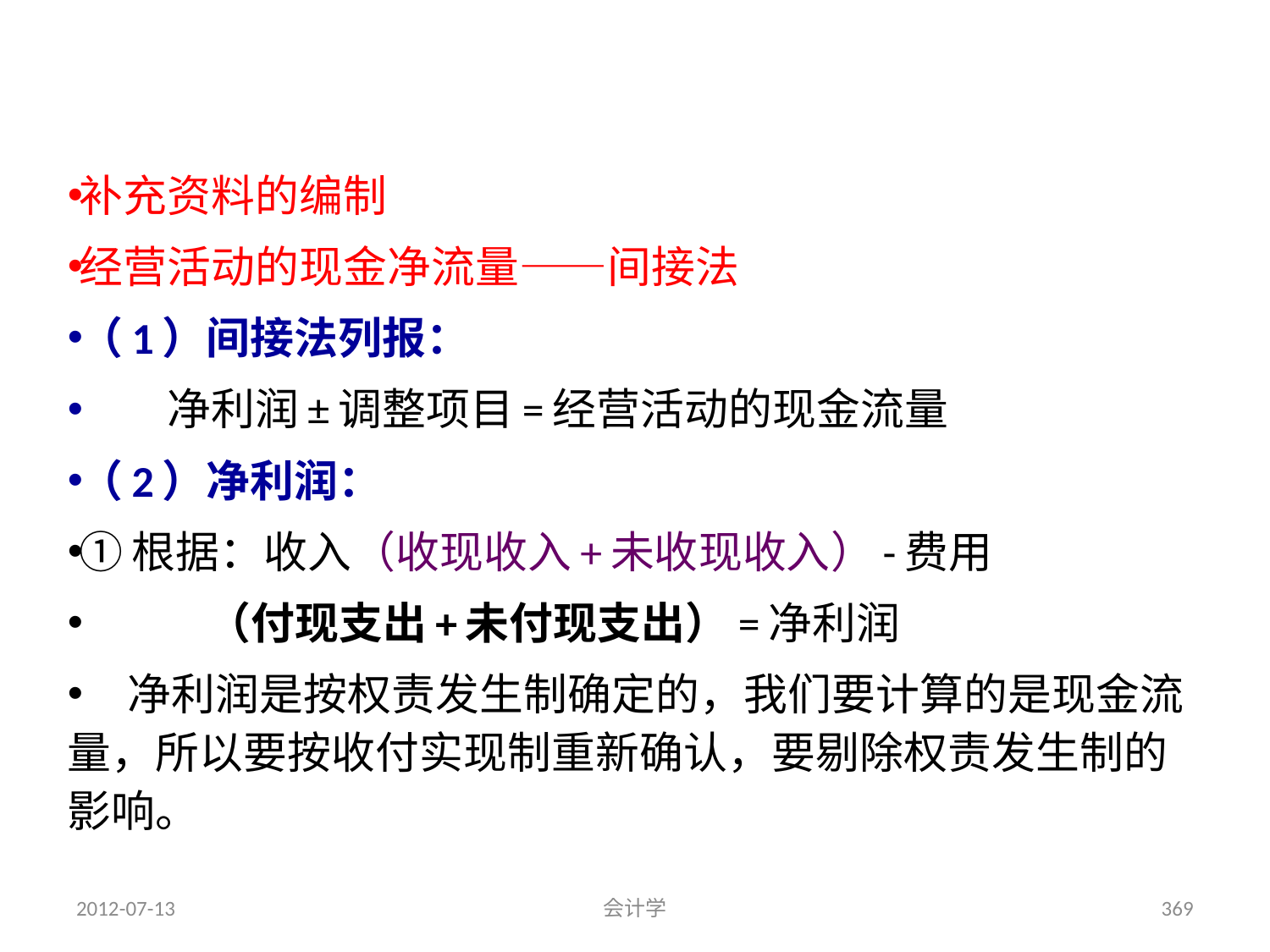

补充资料的编制
经营活动的现金净流量——间接法
（1）间接法列报：
        净利润±调整项目=经营活动的现金流量
（2）净利润：
①根据：收入（收现收入+未收现收入）-费用
            （付现支出+未付现支出）=净利润
    净利润是按权责发生制确定的，我们要计算的是现金流量，所以要按收付实现制重新确认，要剔除权责发生制的影响。
2012-07-13
会计学
369